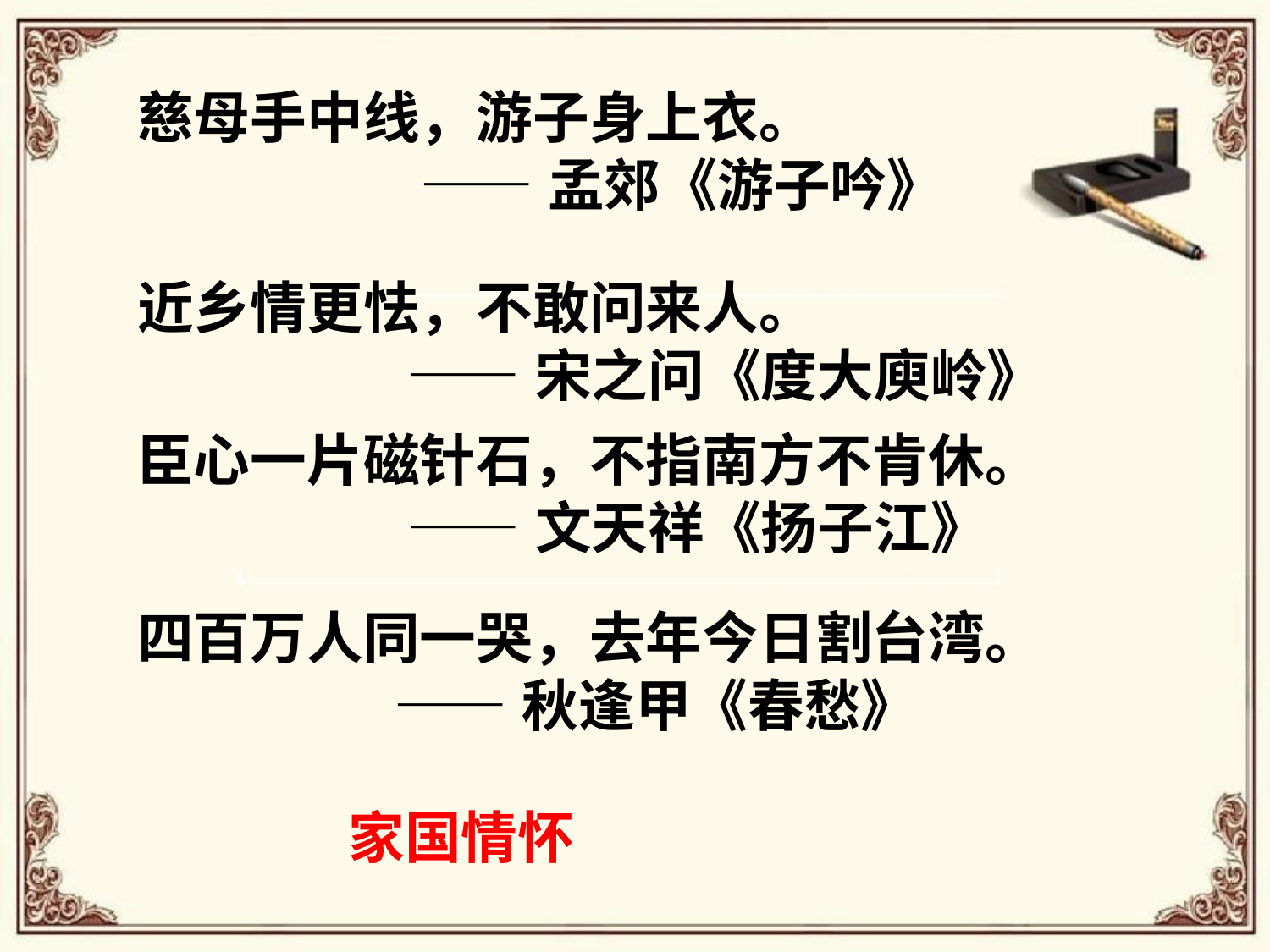

慈母手中线，游子身上衣。
                      ——孟郊《游子吟》
近乡情更怯，不敢问来人。
                     ——宋之问《度大庾岭》
臣心一片磁针石，不指南方不肯休。
                     ——文天祥《扬子江》
四百万人同一哭，去年今日割台湾。
                    ——秋逢甲《春愁》
家国情怀